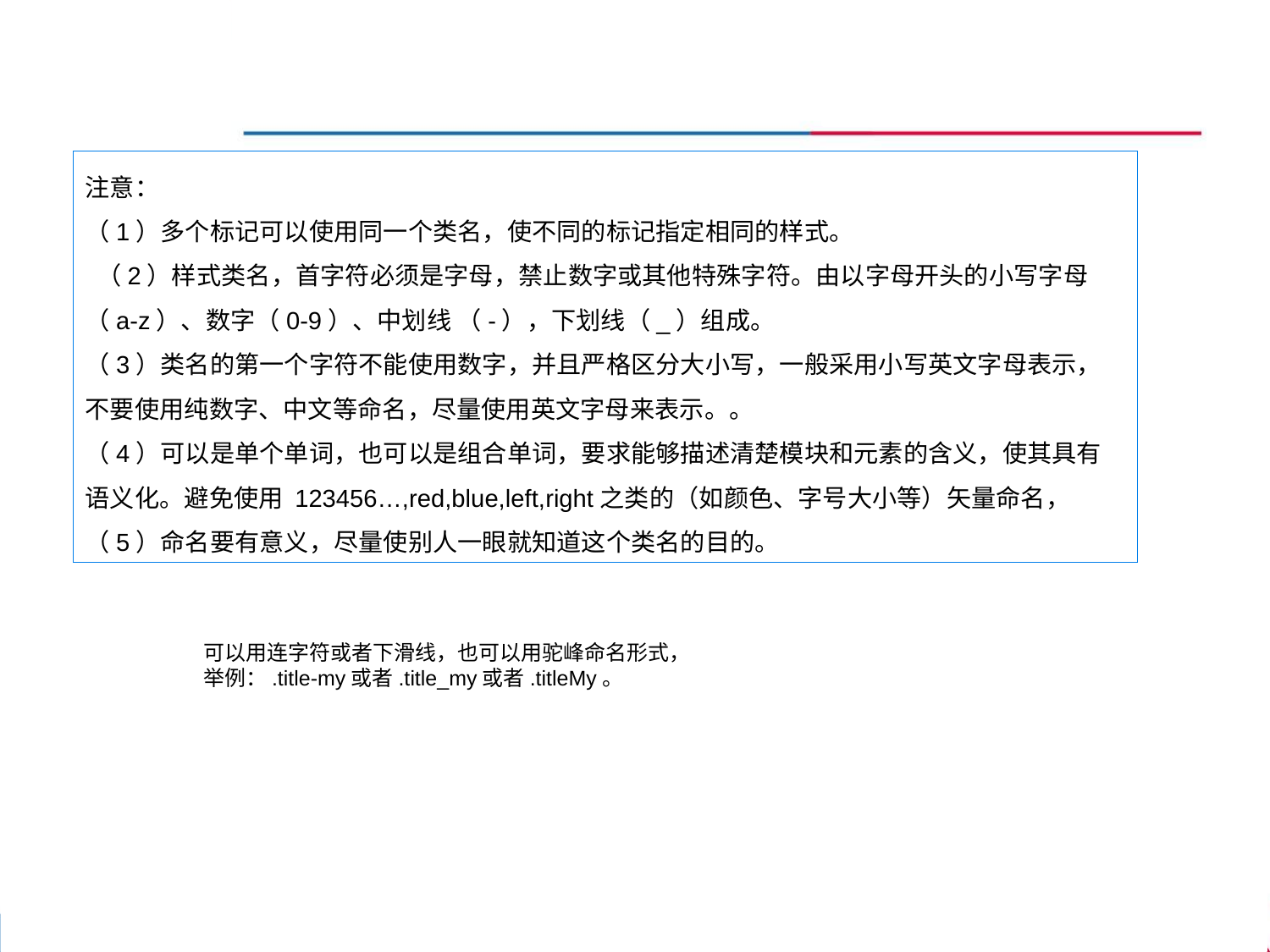

注意：
（1）多个标记可以使用同一个类名，使不同的标记指定相同的样式。
 （2）样式类名，首字符必须是字母，禁止数字或其他特殊字符。由以字母开头的小写字母（a-z）、数字（0-9）、中划线 （-），下划线（_）组成。
（3）类名的第一个字符不能使用数字，并且严格区分大小写，一般采用小写英文字母表示，
不要使用纯数字、中文等命名，尽量使用英文字母来表示。。
（4）可以是单个单词，也可以是组合单词，要求能够描述清楚模块和元素的含义，使其具有语义化。避免使用 123456…,red,blue,left,right之类的（如颜色、字号大小等）矢量命名，
（5）命名要有意义，尽量使别人一眼就知道这个类名的目的。
可以用连字符或者下滑线，也可以用驼峰命名形式，
举例：.title-my或者.title_my或者.titleMy。